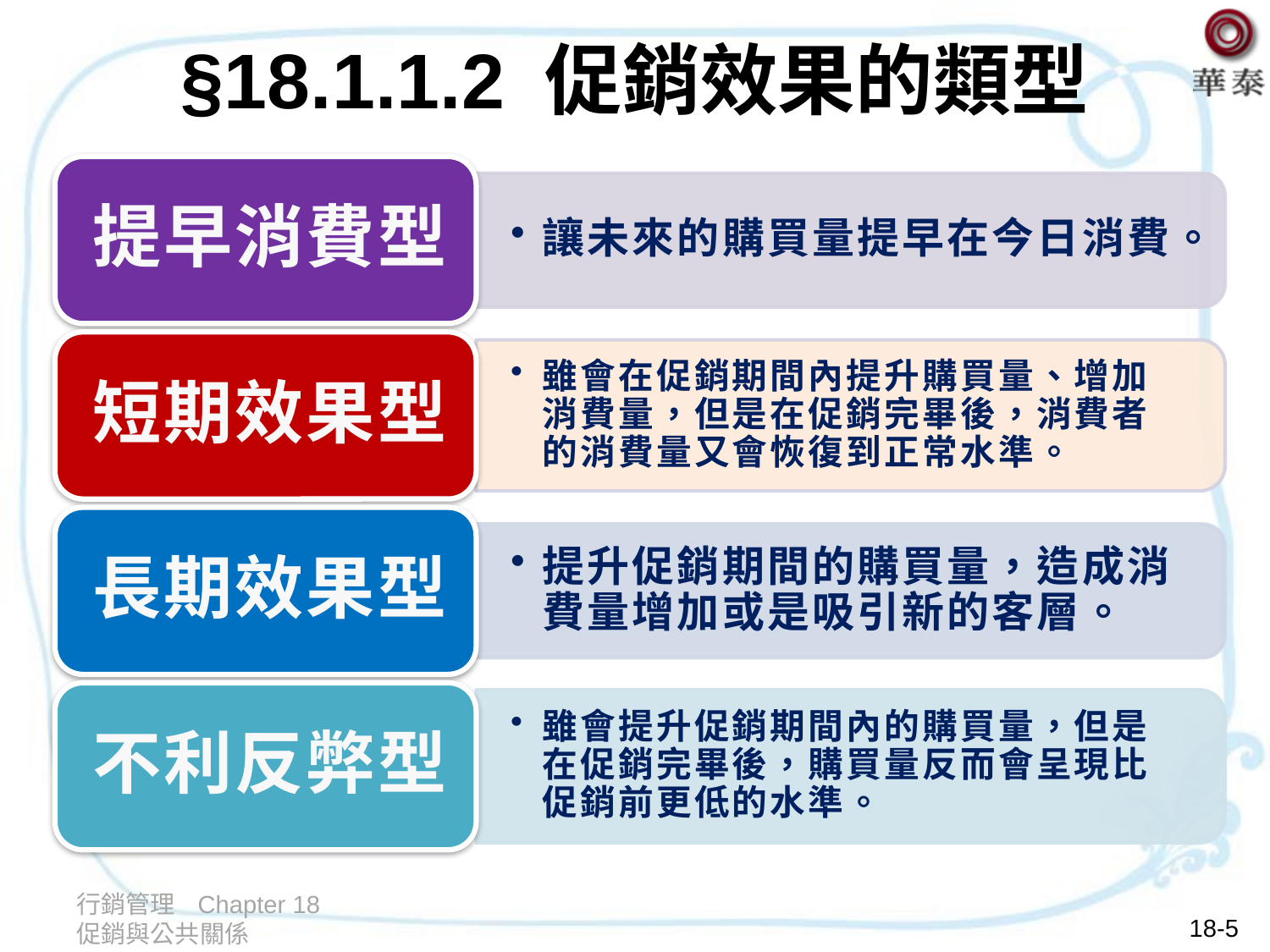

# §18.1.1.2 促銷效果的類型
讓未來的購買量提早在今日消費。
提早消費型
雖會在促銷期間內提升購買量、增加消費量，但是在促銷完畢後，消費者的消費量又會恢復到正常水準。
短期效果型
提升促銷期間的購買量，造成消費量增加或是吸引新的客層。
長期效果型
雖會提升促銷期間內的購買量，但是在促銷完畢後，購買量反而會呈現比促銷前更低的水準。
不利反弊型
行銷管理   Chapter 18   促銷與公共關係
18-5